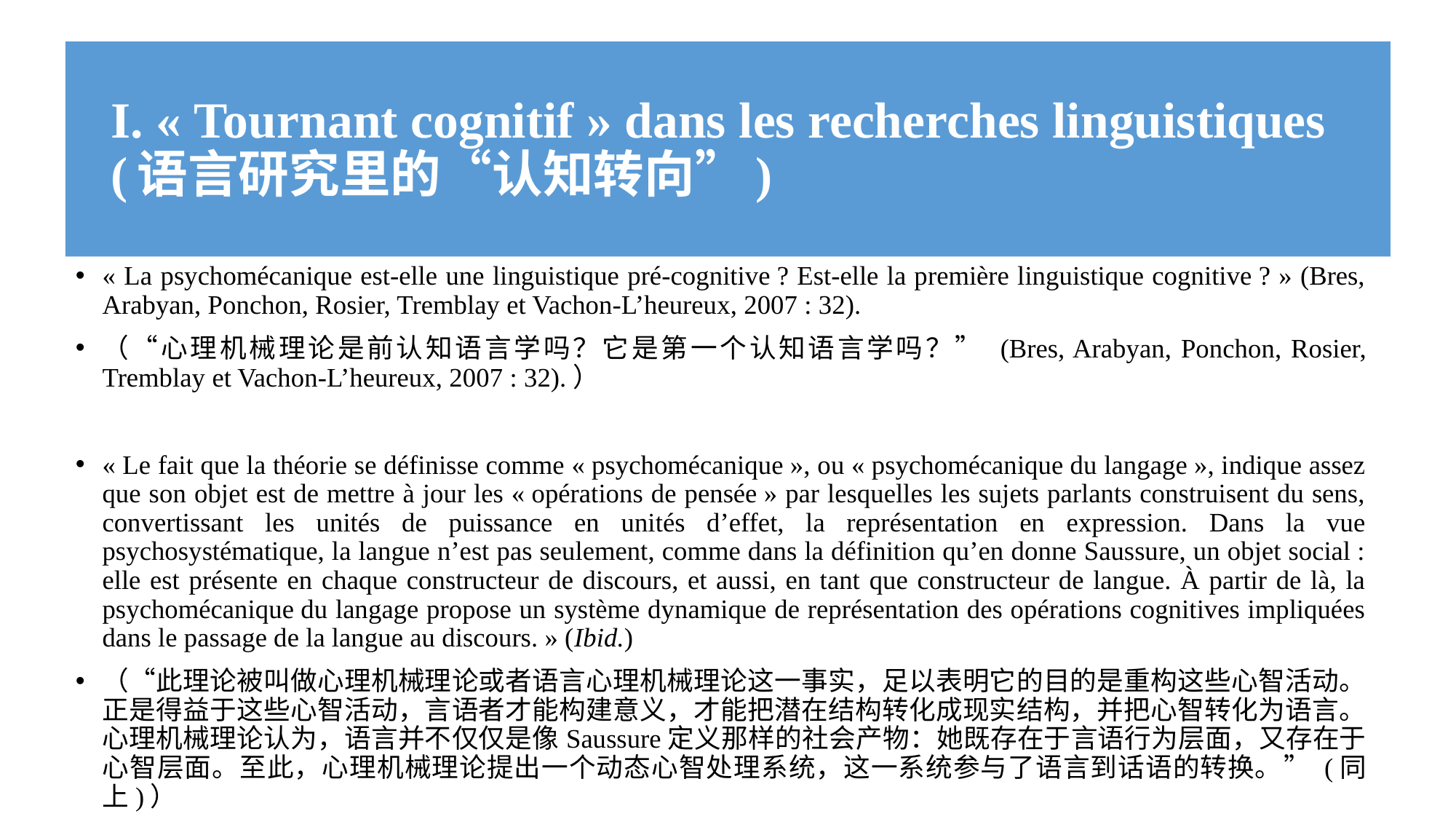

# I. « Tournant cognitif » dans les recherches linguistiques (语言研究里的“认知转向”)
« La psychomécanique est-elle une linguistique pré-cognitive ? Est-elle la première linguistique cognitive ? » (Bres, Arabyan, Ponchon, Rosier, Tremblay et Vachon-L’heureux, 2007 : 32).
（“心理机械理论是前认知语言学吗？它是第一个认知语言学吗？” (Bres, Arabyan, Ponchon, Rosier, Tremblay et Vachon-L’heureux, 2007 : 32).）

« Le fait que la théorie se définisse comme « psychomécanique », ou « psychomécanique du langage », indique assez que son objet est de mettre à jour les « opérations de pensée » par lesquelles les sujets parlants construisent du sens, convertissant les unités de puissance en unités d’effet, la représentation en expression. Dans la vue psychosystématique, la langue n’est pas seulement, comme dans la définition qu’en donne Saussure, un objet social : elle est présente en chaque constructeur de discours, et aussi, en tant que constructeur de langue. À partir de là, la psychomécanique du langage propose un système dynamique de représentation des opérations cognitives impliquées dans le passage de la langue au discours. » (Ibid.)
（“此理论被叫做心理机械理论或者语言心理机械理论这一事实，足以表明它的目的是重构这些心智活动。正是得益于这些心智活动，言语者才能构建意义，才能把潜在结构转化成现实结构，并把心智转化为语言。心理机械理论认为，语言并不仅仅是像Saussure定义那样的社会产物：她既存在于言语行为层面，又存在于心智层面。至此，心理机械理论提出一个动态心智处理系统，这一系统参与了语言到话语的转换。” (同上)）